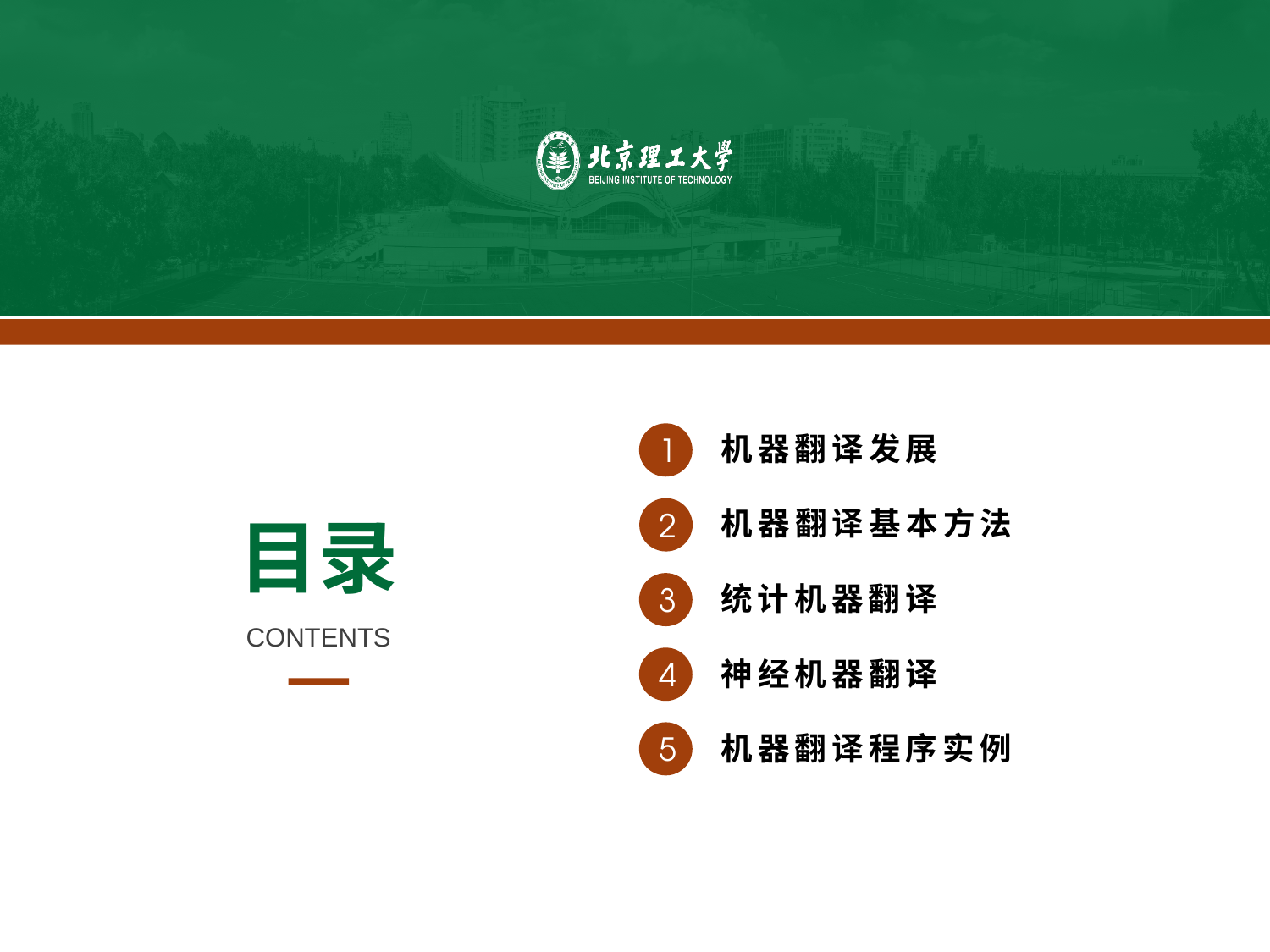

1
机器翻译发展
2
机器翻译基本方法
目录
3
统计机器翻译
CONTENTS
4
神经机器翻译

5
机器翻译程序实例